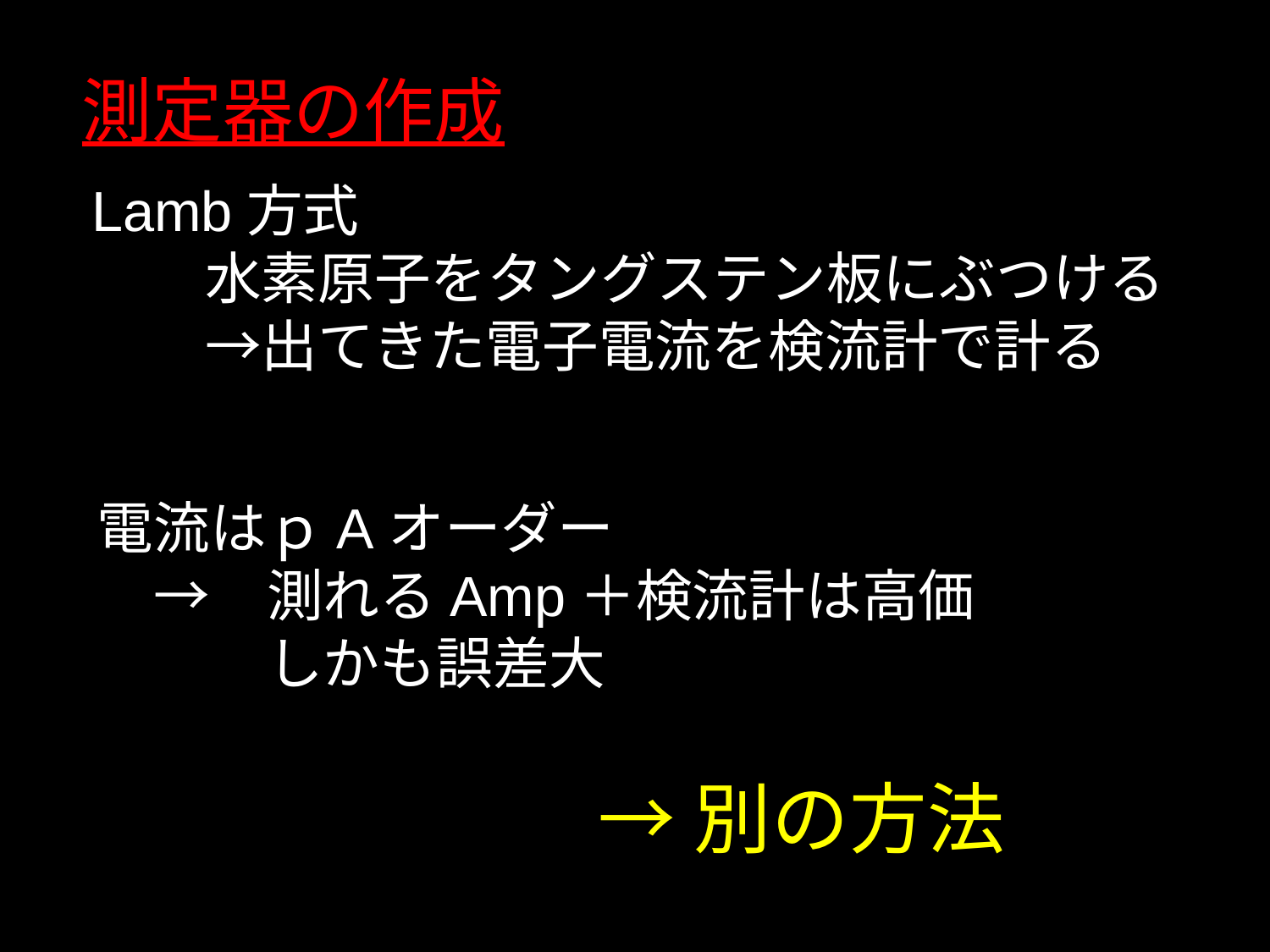

測定器の作成
Lamb方式
　　水素原子をタングステン板にぶつける
　　→出てきた電子電流を検流計で計る
電流はｐAオーダー
　→　測れるAmp＋検流計は高価
　　　しかも誤差大
→別の方法